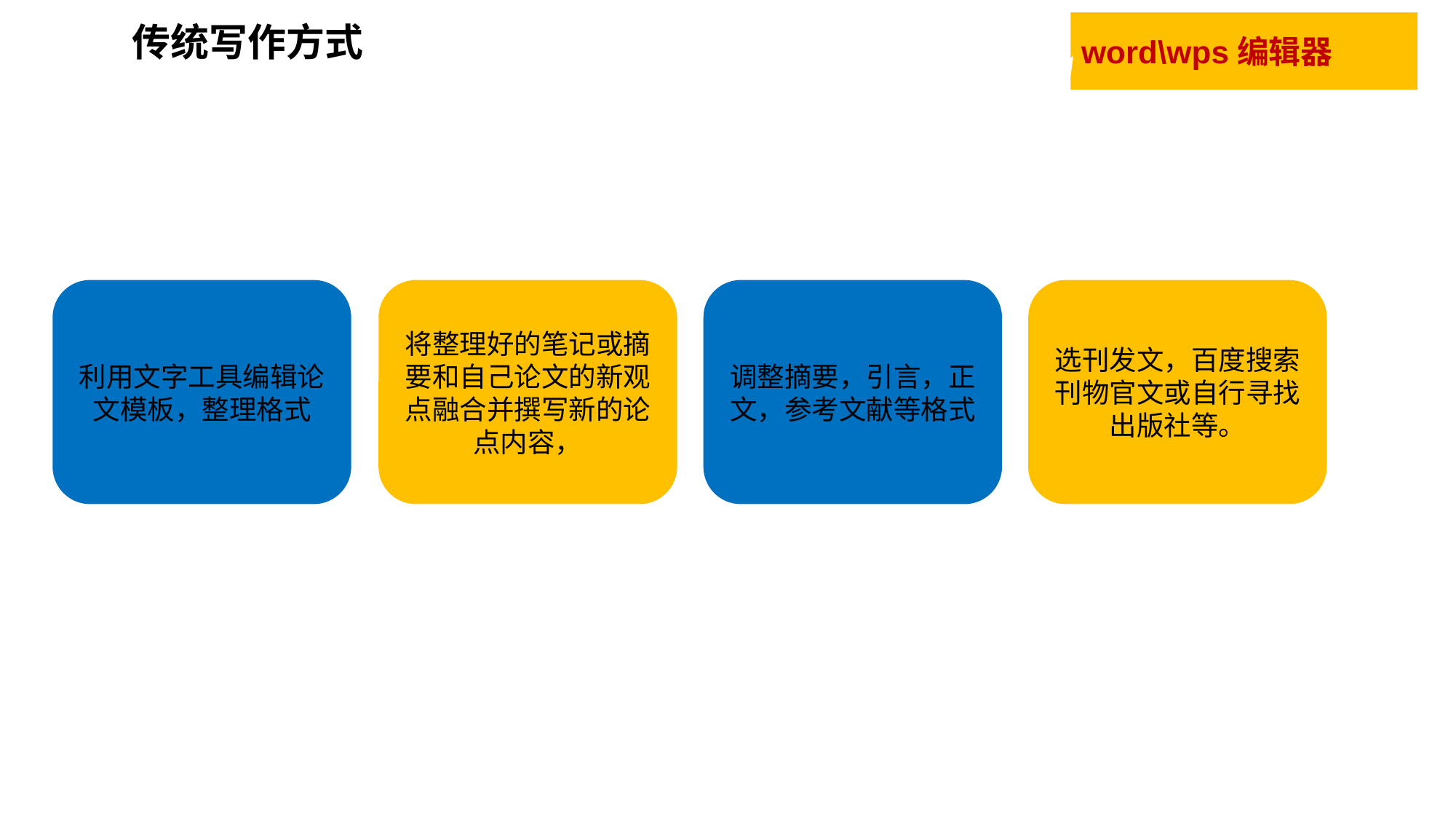

传统写作方式
word\wps编辑器
利用文字工具编辑论文模板，整理格式
将整理好的笔记或摘要和自己论文的新观点融合并撰写新的论点内容，
调整摘要，引言，正文，参考文献等格式
选刊发文，百度搜索刊物官文或自行寻找出版社等。